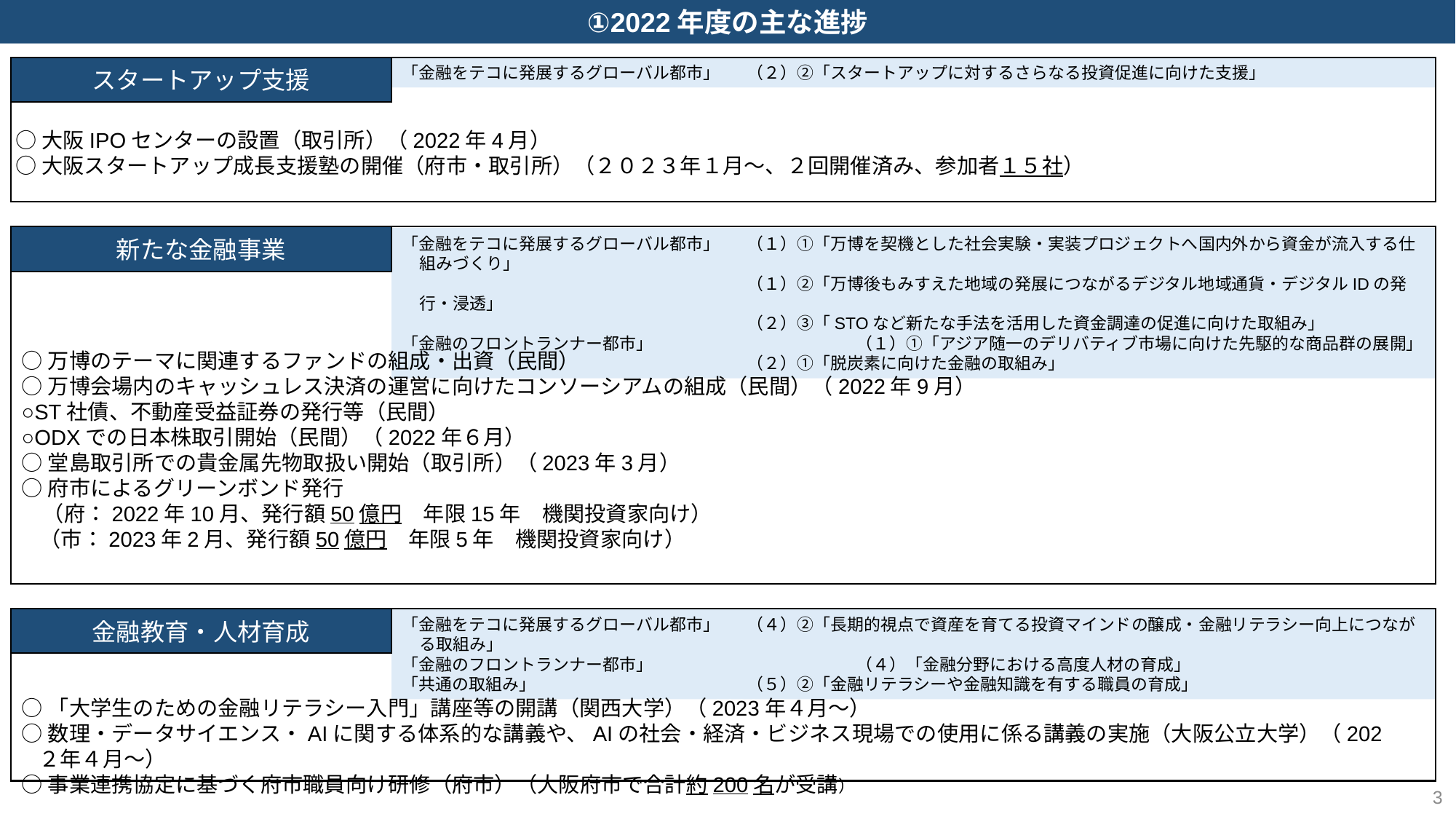

①2022年度の主な進捗
「金融をテコに発展するグローバル都市」	（２）②「スタートアップに対するさらなる投資促進に向けた支援」

スタートアップ支援
 ○大阪IPOセンターの設置（取引所）（2022年4月）
 ○大阪スタートアップ成長支援塾の開催（府市・取引所）（２０２３年１月～、２回開催済み、参加者１５社）

新たな金融事業
「金融をテコに発展するグローバル都市」	（１）①「万博を契機とした社会実験・実装プロジェクトへ国内外から資金が流入する仕組みづくり」
				（１）②「万博後もみすえた地域の発展につながるデジタル地域通貨・デジタルIDの発行・浸透」
				（２）③「STOなど新たな手法を活用した資金調達の促進に向けた取組み」
「金融のフロントランナー都市」		（１）①「アジア随一のデリバティブ市場に向けた先駆的な商品群の展開」
				（２）①「脱炭素に向けた金融の取組み」
○万博のテーマに関連するファンドの組成・出資（民間）
○万博会場内のキャッシュレス決済の運営に向けたコンソーシアムの組成（民間）（2022年9月）
○ST社債、不動産受益証券の発行等（民間）
○ODXでの日本株取引開始（民間）（2022年６月）
○堂島取引所での貴金属先物取扱い開始（取引所）（2023年3月）
○府市によるグリーンボンド発行
　（府：2022年10月、発行額50億円　年限15年　機関投資家向け）
　（市：2023年2月、発行額50億円　年限5年　機関投資家向け）
「金融をテコに発展するグローバル都市」	（４）②「長期的視点で資産を育てる投資マインドの醸成・金融リテラシー向上につながる取組み」
「金融のフロントランナー都市」		（４）「金融分野における高度人材の育成」
「共通の取組み」		（５）②「金融リテラシーや金融知識を有する職員の育成」

金融教育・人材育成
○「大学生のための金融リテラシー入門」講座等の開講（関西大学）（2023年４月～）
○数理・データサイエンス・AIに関する体系的な講義や、AIの社会・経済・ビジネス現場での使用に係る講義の実施（大阪公立大学）（202２年４月～）
○事業連携協定に基づく府市職員向け研修（府市）（大阪府市で合計約200名が受講）
3